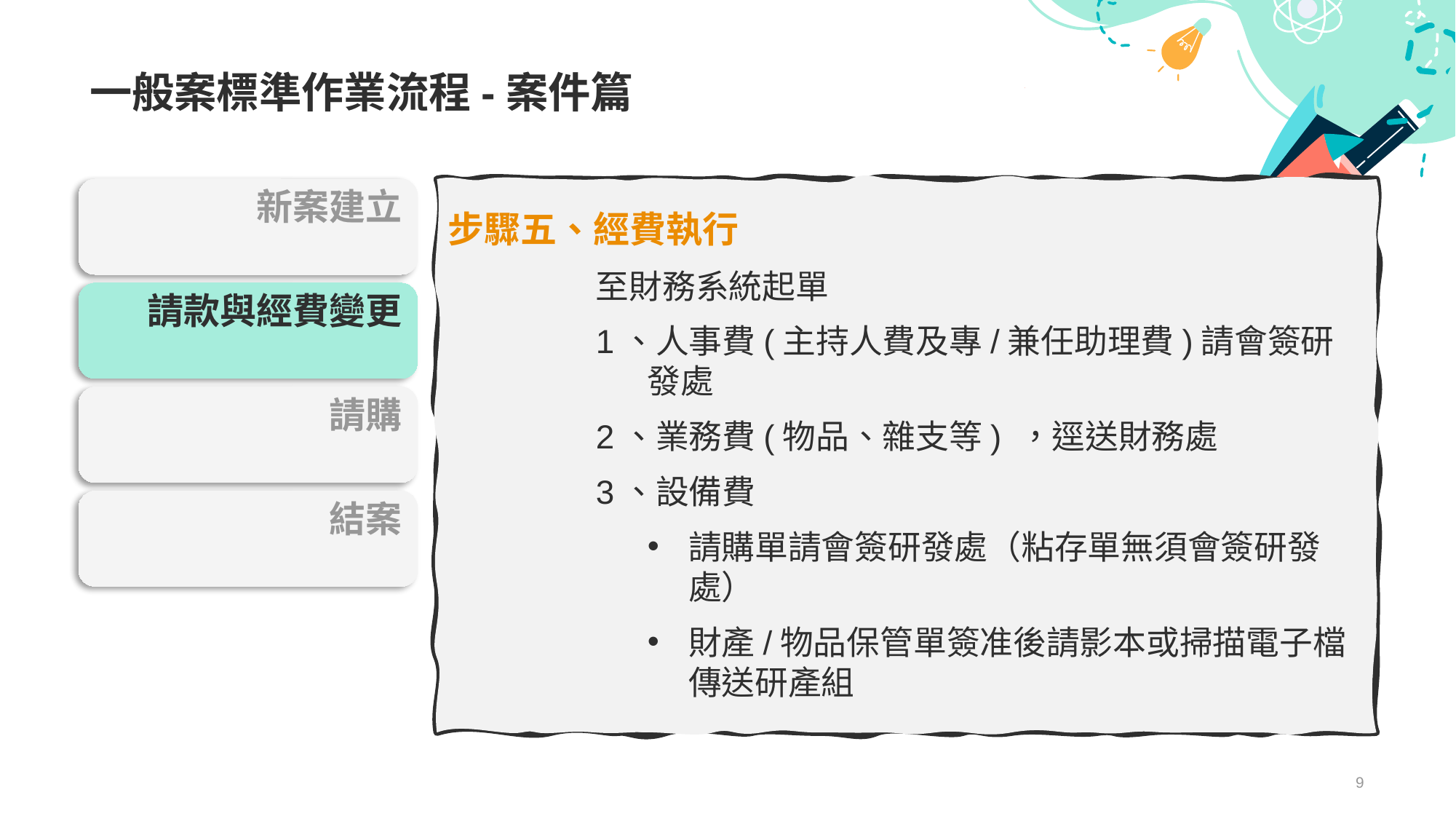

# 一般案標準作業流程-案件篇
新案建立
步驟五、經費執行
至財務系統起單
1、人事費(主持人費及專/兼任助理費)請會簽研發處
2、業務費(物品、雜支等) ，逕送財務處
3、設備費
請購單請會簽研發處（粘存單無須會簽研發處）
財產/物品保管單簽准後請影本或掃描電子檔傳送研產組
請款與經費變更
請購
結案
9